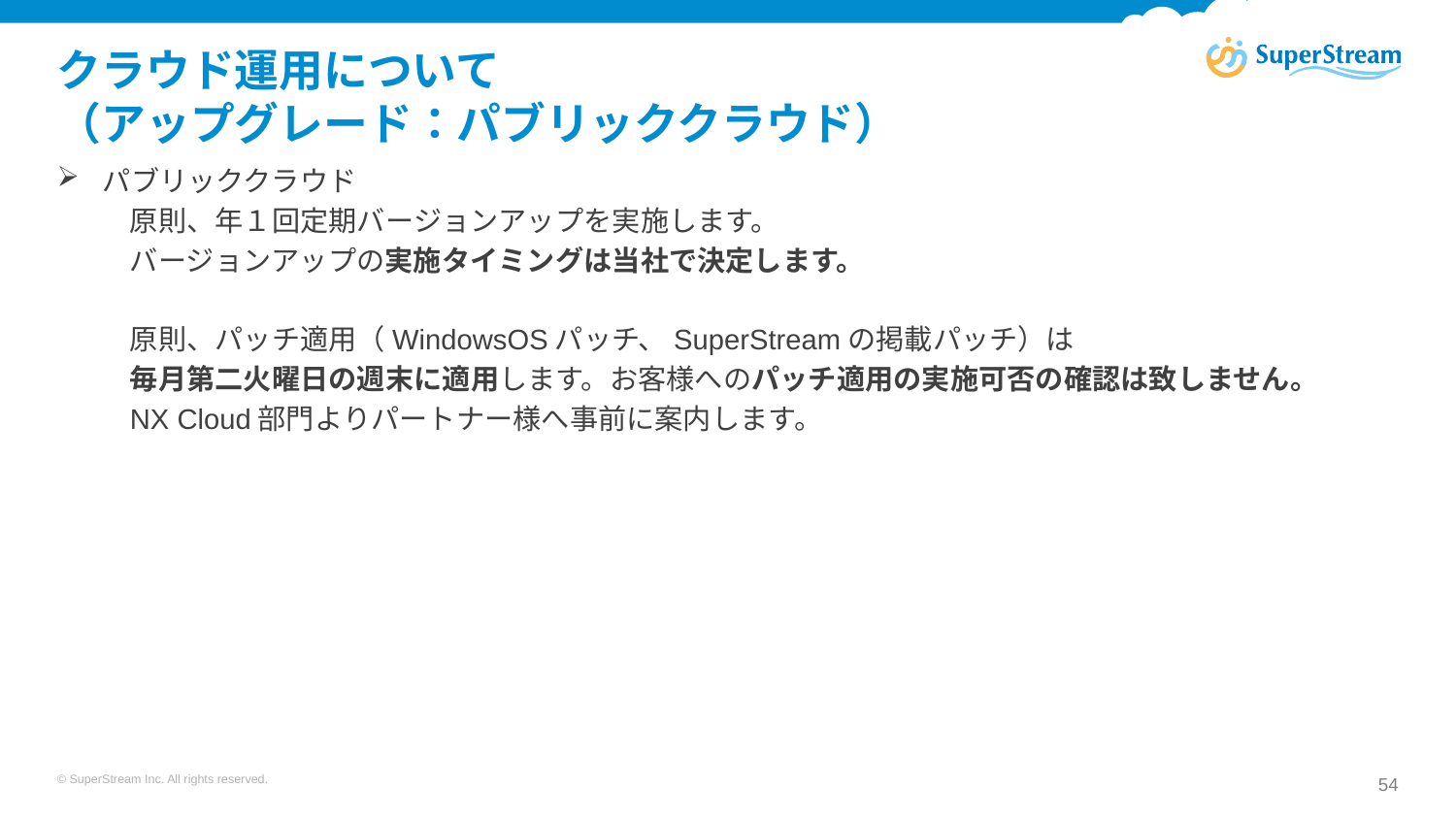

# クラウド運用について （アップグレード：パブリッククラウド）
パブリッククラウド
原則、年１回定期バージョンアップを実施します。
バージョンアップの実施タイミングは当社で決定します。

原則、パッチ適用（WindowsOSパッチ、SuperStreamの掲載パッチ）は
毎月第二火曜日の週末に適用します。お客様へのパッチ適用の実施可否の確認は致しません。
NX Cloud部門よりパートナー様へ事前に案内します。

© SuperStream Inc. All rights reserved.
54